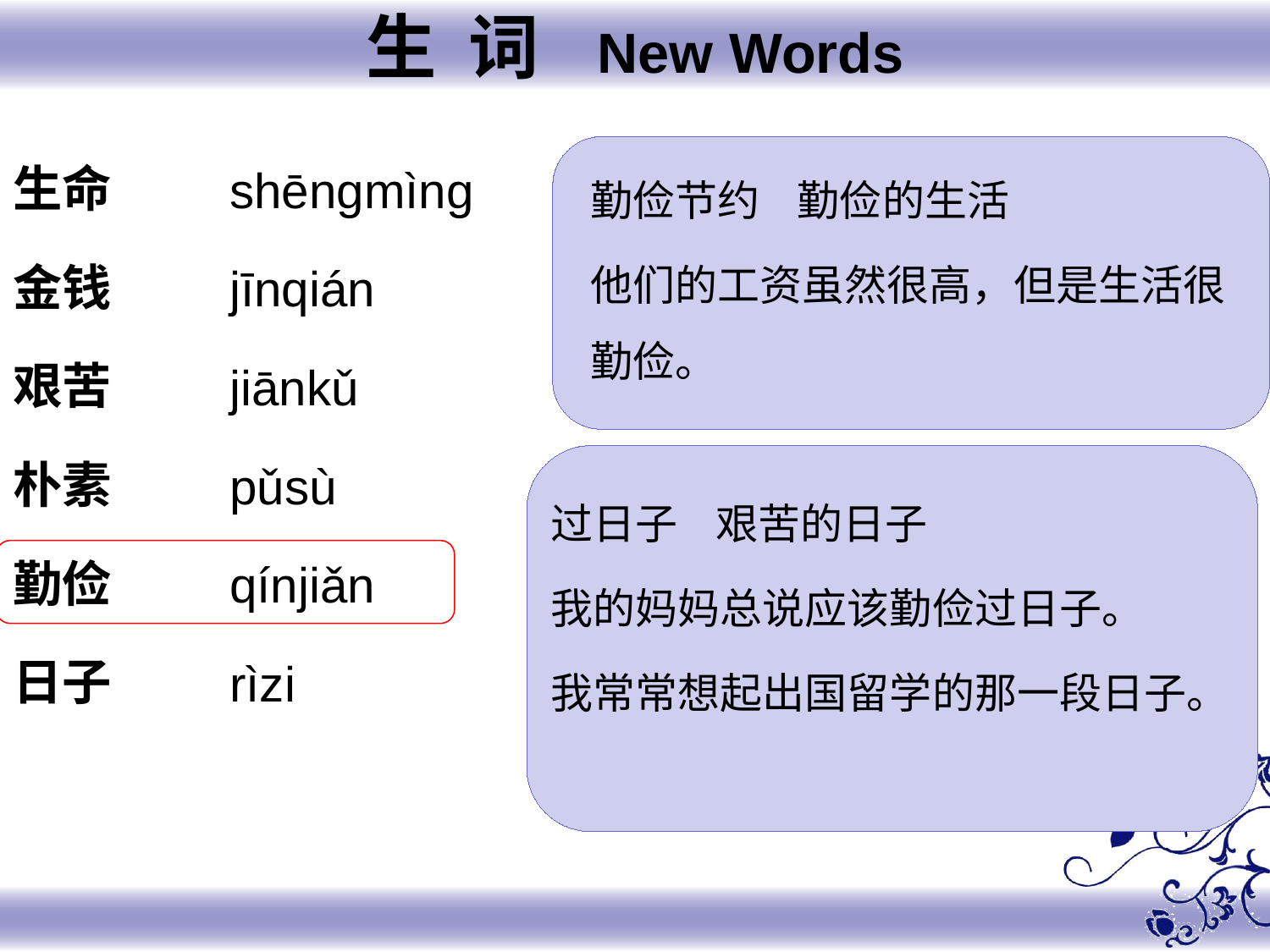

生  词   New Words
生命
金钱
艰苦
朴素
勤俭
日子

shēngmìng
jīnqián
jiānkǔ
pǔsù
qínjiǎn
rìzi

勤俭节约    勤俭的生活
他们的工资虽然很高，但是生活很勤俭。

过日子    艰苦的日子
我的妈妈总说应该勤俭过日子。
我常常想起出国留学的那一段日子。